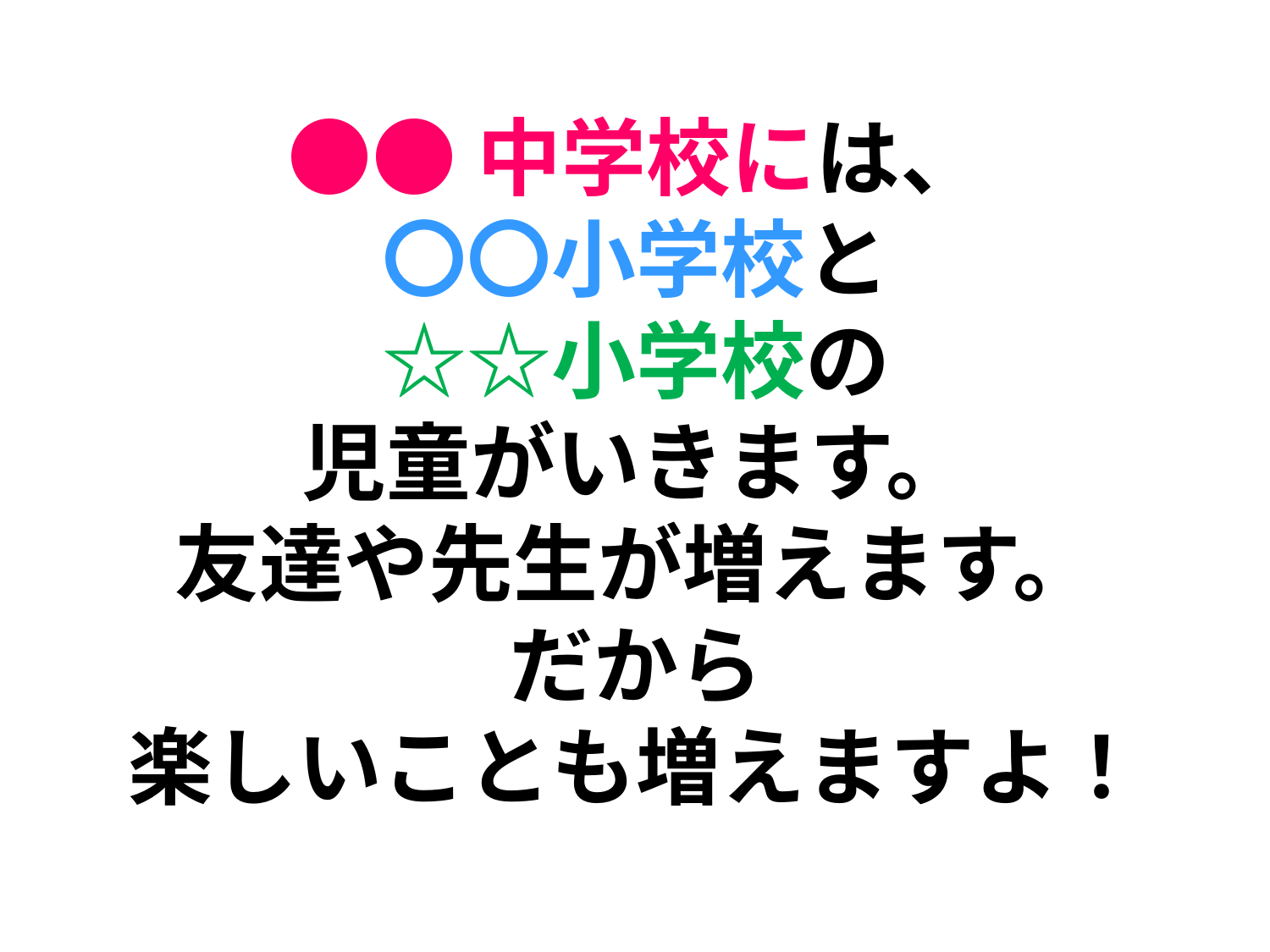

# ●●中学校には、 〇〇小学校と ☆☆小学校の 児童がいきます。 友達や先生が増えます。 だから 楽しいことも増えますよ！